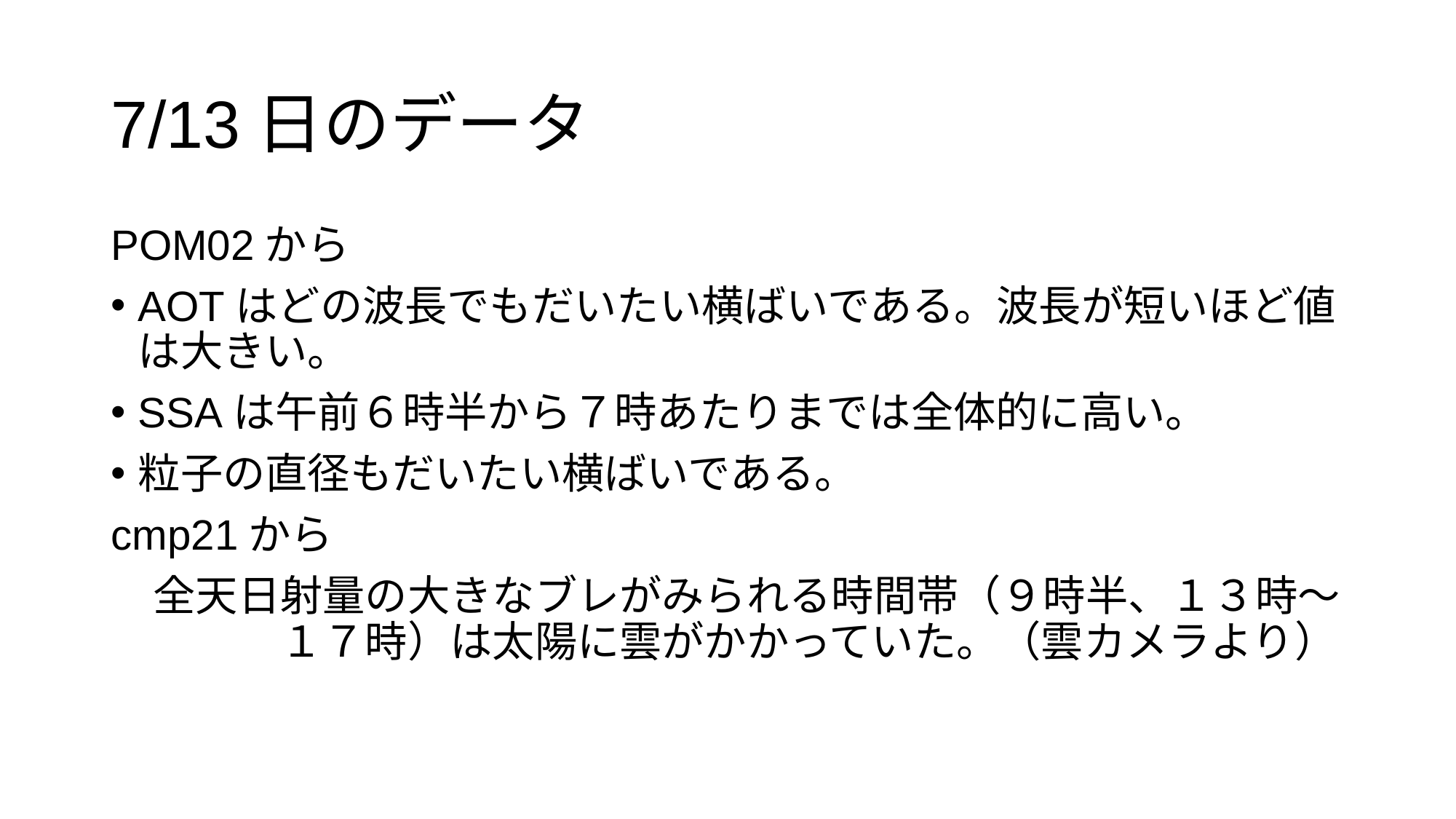

# 7/13日のデータ
POM02から
AOTはどの波長でもだいたい横ばいである。波長が短いほど値は大きい。
SSAは午前６時半から７時あたりまでは全体的に高い。
粒子の直径もだいたい横ばいである。
cmp21から
　全天日射量の大きなブレがみられる時間帯（９時半、１３時～　　　　１７時）は太陽に雲がかかっていた。（雲カメラより）